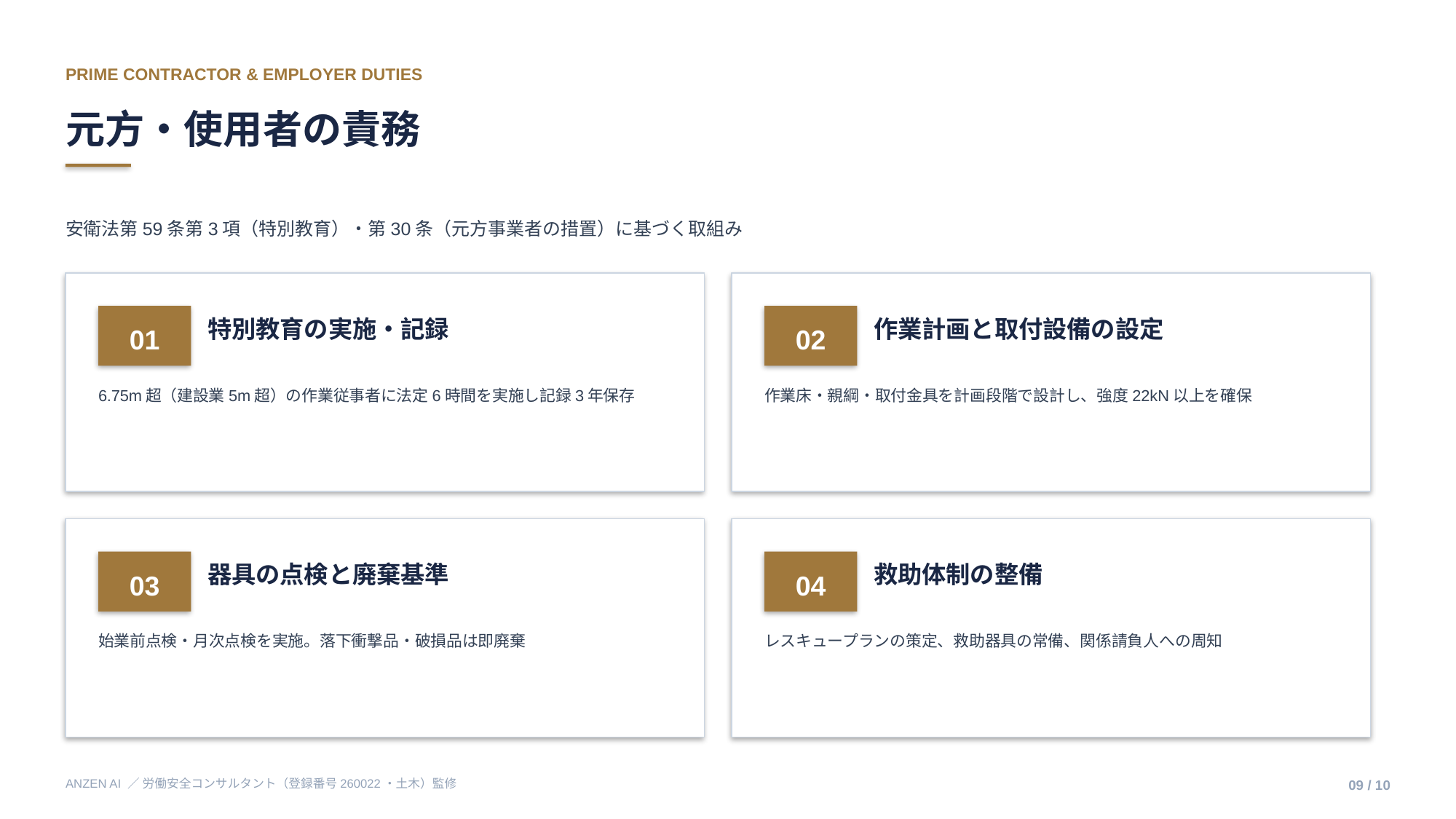

PRIME CONTRACTOR & EMPLOYER DUTIES
元方・使用者の責務

安衛法第59条第3項（特別教育）・第30条（元方事業者の措置）に基づく取組み

01

02
特別教育の実施・記録
作業計画と取付設備の設定
6.75m超（建設業5m超）の作業従事者に法定6時間を実施し記録3年保存
作業床・親綱・取付金具を計画段階で設計し、強度22kN以上を確保

03

04
器具の点検と廃棄基準
救助体制の整備
始業前点検・月次点検を実施。落下衝撃品・破損品は即廃棄
レスキュープランの策定、救助器具の常備、関係請負人への周知
ANZEN AI ／ 労働安全コンサルタント（登録番号260022・土木）監修
09 / 10